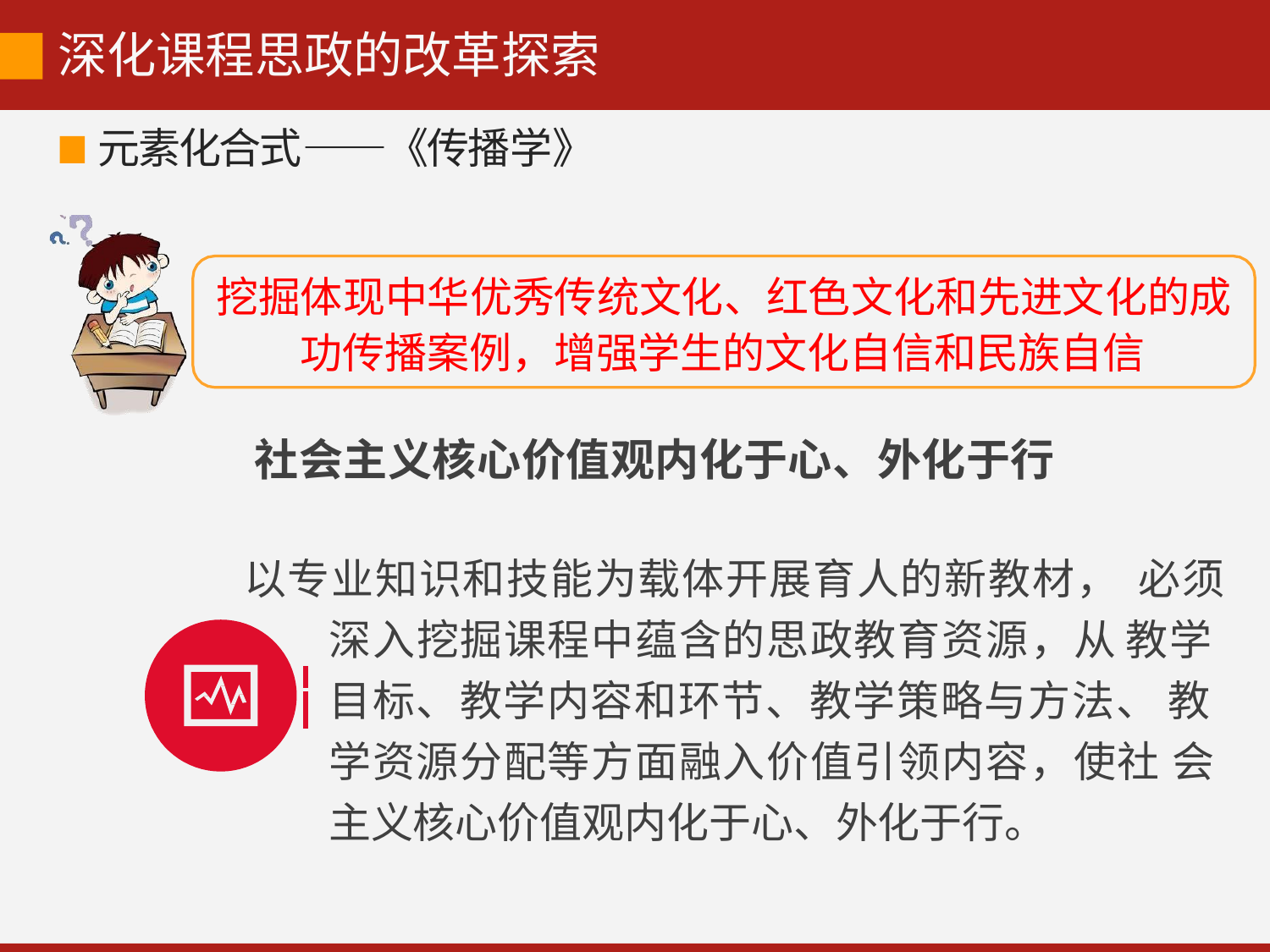

# 深化课程思政的改革探索
元素化合式——《传播学》

挖掘体现中华优秀传统文化、红色文化和先进文化的成 功传播案例，增强学生的文化自信和民族自信

社会主义核心价值观内化于心、外化于行

以专业知识和技能为载体开展育人的新教材，  必须深入挖掘课程中蕴含的思政教育资源，从 教学目标、教学内容和环节、教学策略与方法、 教学资源分配等方面融入价值引领内容，使社 会主义核心价值观内化于心、外化于行。